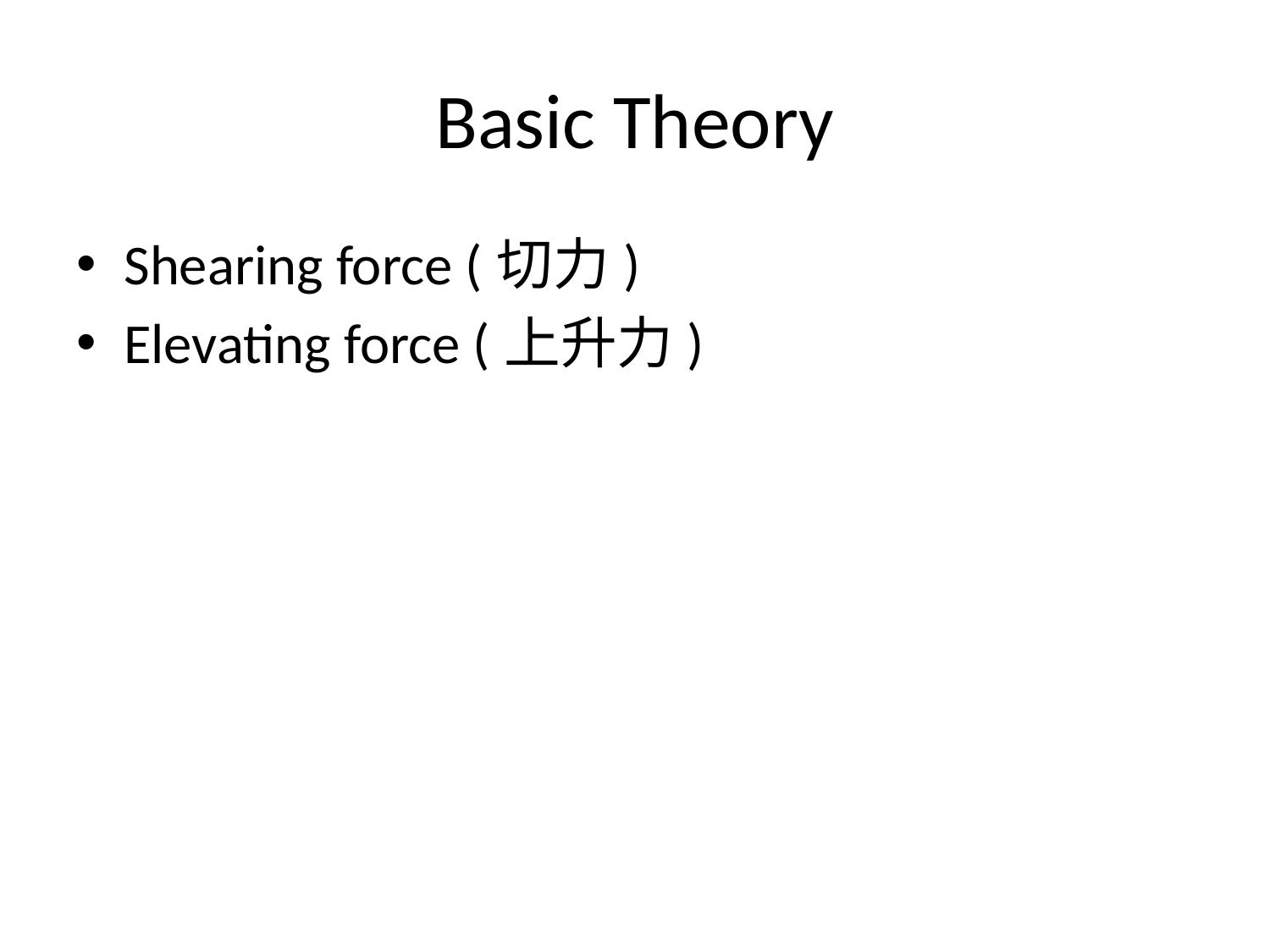

# Basic Theory
Shearing force (切力)
Elevating force (上升力)